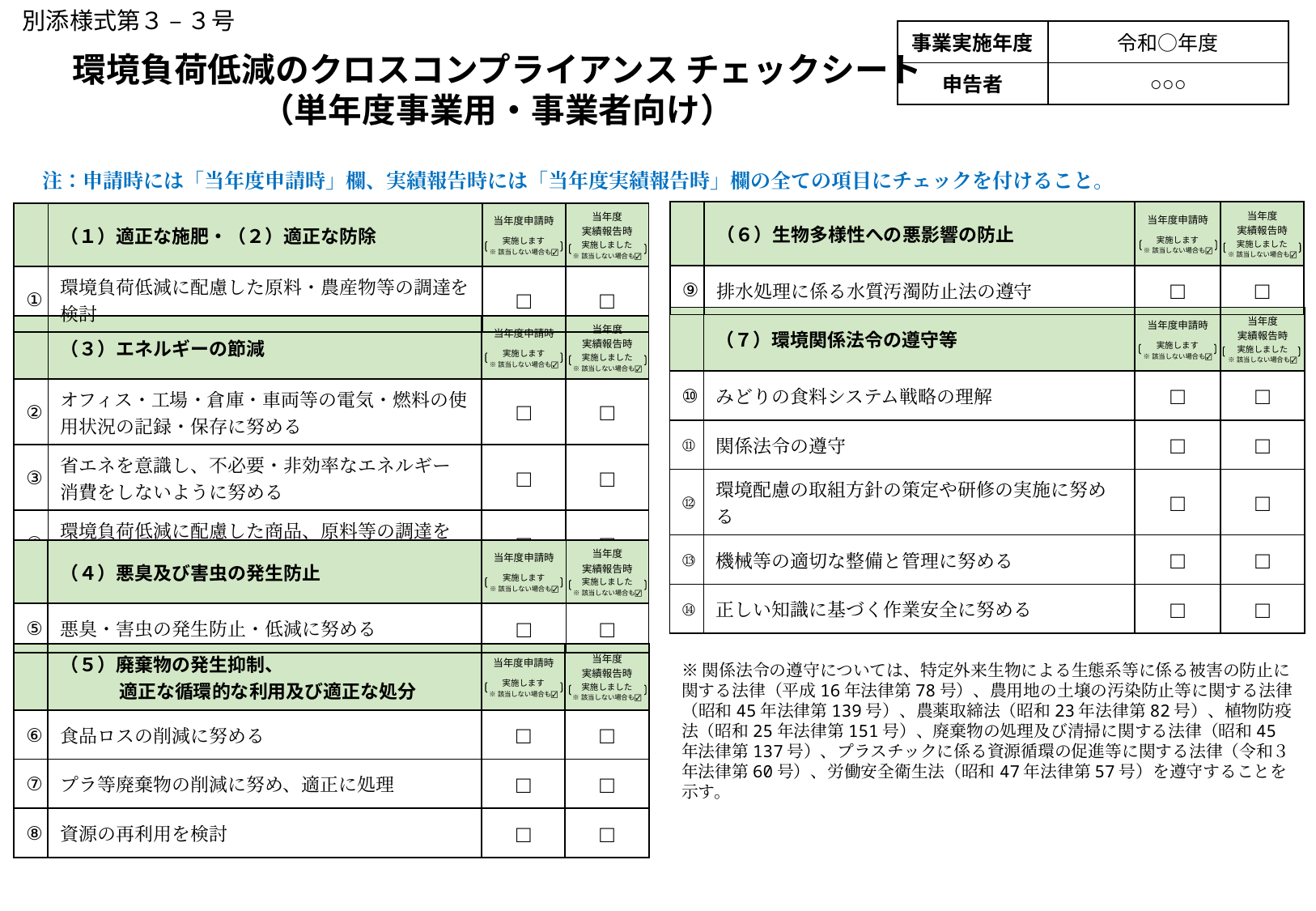

別添様式第３ – ３号
| 事業実施年度 | 令和○年度 |
| --- | --- |
| 申告者 | ○○○ |
環境負荷低減のクロスコンプライアンス チェックシート
（単年度事業用・事業者向け）
　注：申請時には「当年度申請時」欄、実績報告時には「当年度実績報告時」欄の全ての項目にチェックを付けること。
|  | （６）生物多様性への悪影響の防止 | 当年度申請時 実施します ※該当しない場合も☑ | 当年度 実績報告時 実施しました ※該当しない場合も☑ |
| --- | --- | --- | --- |
| ⑨ | 排水処理に係る水質汚濁防止法の遵守 | □ | □ |
|  | （１）適正な施肥・（２）適正な防除 | 当年度申請時 実施します ※該当しない場合も☑ | 当年度 実績報告時 実施しました ※該当しない場合も☑ |
| --- | --- | --- | --- |
| ① | 環境負荷低減に配慮した原料・農産物等の調達を検討 | □ | □ |

|  | （７）環境関係法令の遵守等 | 当年度申請時 実施します ※該当しない場合も☑ | 当年度 実績報告時 実施しました ※該当しない場合も☑ |
| --- | --- | --- | --- |
| ⑩ | みどりの食料システム戦略の理解 | □ | □ |
| ⑪ | 関係法令の遵守 | □ | □ |
| ⑫ | 環境配慮の取組方針の策定や研修の実施に努める | □ | □ |
| ⑬ | 機械等の適切な整備と管理に努める | □ | □ |
| ⑭ | 正しい知識に基づく作業安全に努める | □ | □ |
|  | （３）エネルギーの節減 | 当年度申請時 実施します ※該当しない場合も☑ | 当年度 実績報告時 実施しました ※該当しない場合も☑ |
| --- | --- | --- | --- |
| ② | オフィス・工場・倉庫・車両等の電気・燃料の使用状況の記録・保存に努める | □ | □ |
| ③ | 省エネを意識し、不必要・非効率なエネルギー消費をしないように努める | □ | □ |
| ④ | 環境負荷低減に配慮した商品、原料等の調達を検討 | □ | □ |

|  | （４）悪臭及び害虫の発生防止 | 当年度申請時 実施します ※該当しない場合も☑ | 当年度 実績報告時 実施しました ※該当しない場合も☑ |
| --- | --- | --- | --- |
| ⑤ | 悪臭・害虫の発生防止・低減に努める | □ | □ |

|  | （５）廃棄物の発生抑制、 適正な循環的な利用及び適正な処分 | 当年度申請時 実施します ※該当しない場合も☑ | 当年度 実績報告時 実施しました ※該当しない場合も☑ |
| --- | --- | --- | --- |
| ⑥ | 食品ロスの削減に努める | □ | □ |
| ⑦ | プラ等廃棄物の削減に努め、適正に処理 | □ | □ |
| ⑧ | 資源の再利用を検討 | □ | □ |
※関係法令の遵守については、特定外来生物による生態系等に係る被害の防止に関する法律（平成16年法律第78号）、農用地の土壌の汚染防止等に関する法律（昭和45年法律第139号）、農薬取締法（昭和23年法律第82号）、植物防疫法（昭和25年法律第151号）、廃棄物の処理及び清掃に関する法律（昭和45年法律第137号）、プラスチックに係る資源循環の促進等に関する法律（令和３年法律第60号）、労働安全衛生法（昭和47年法律第57号）を遵守することを示す。